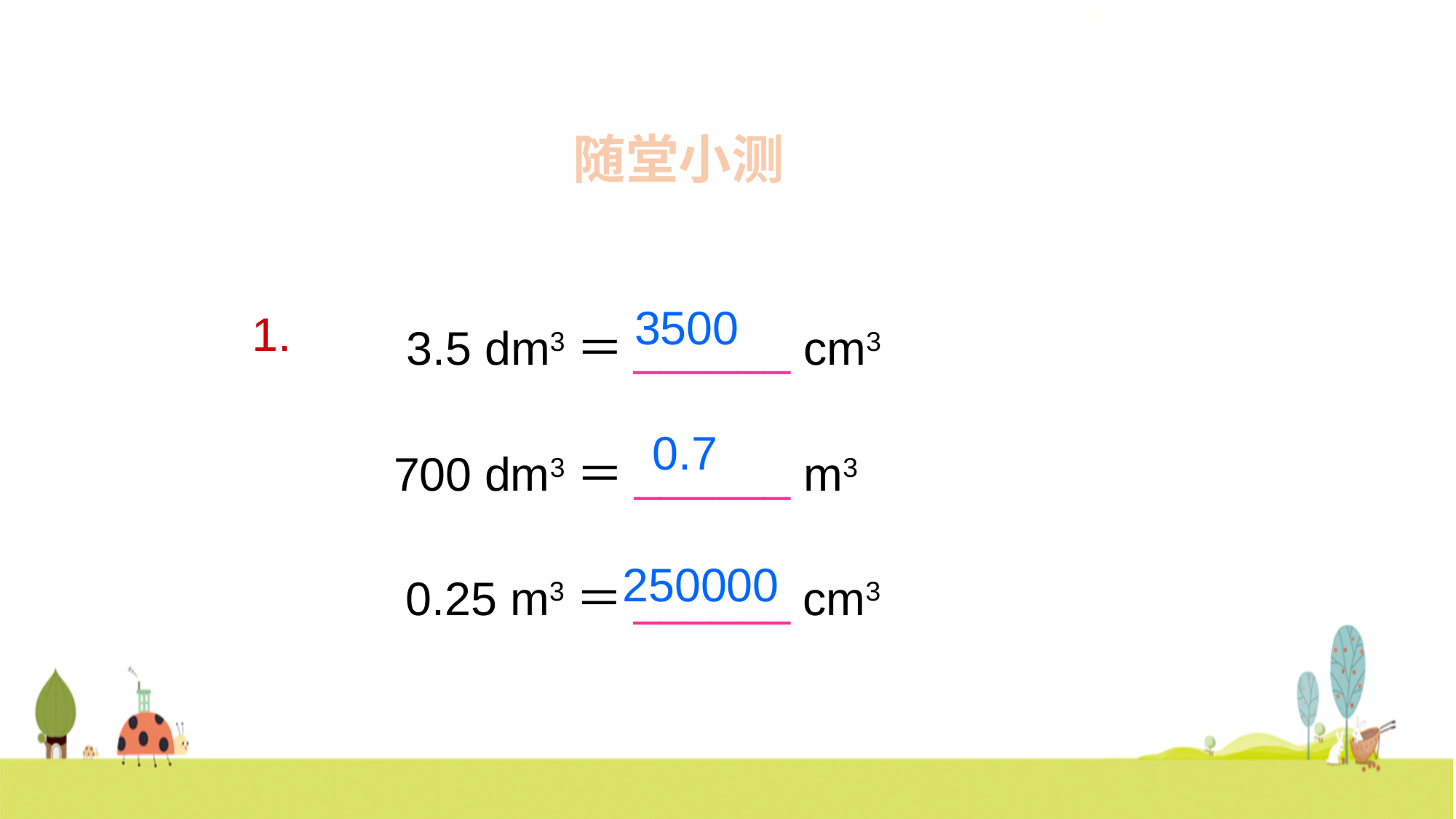

随堂小测
3.5 dm3＝______ cm3
1.
 3500
700 dm3＝______ m3
0.7
0.25 m3＝______ cm3
 250000